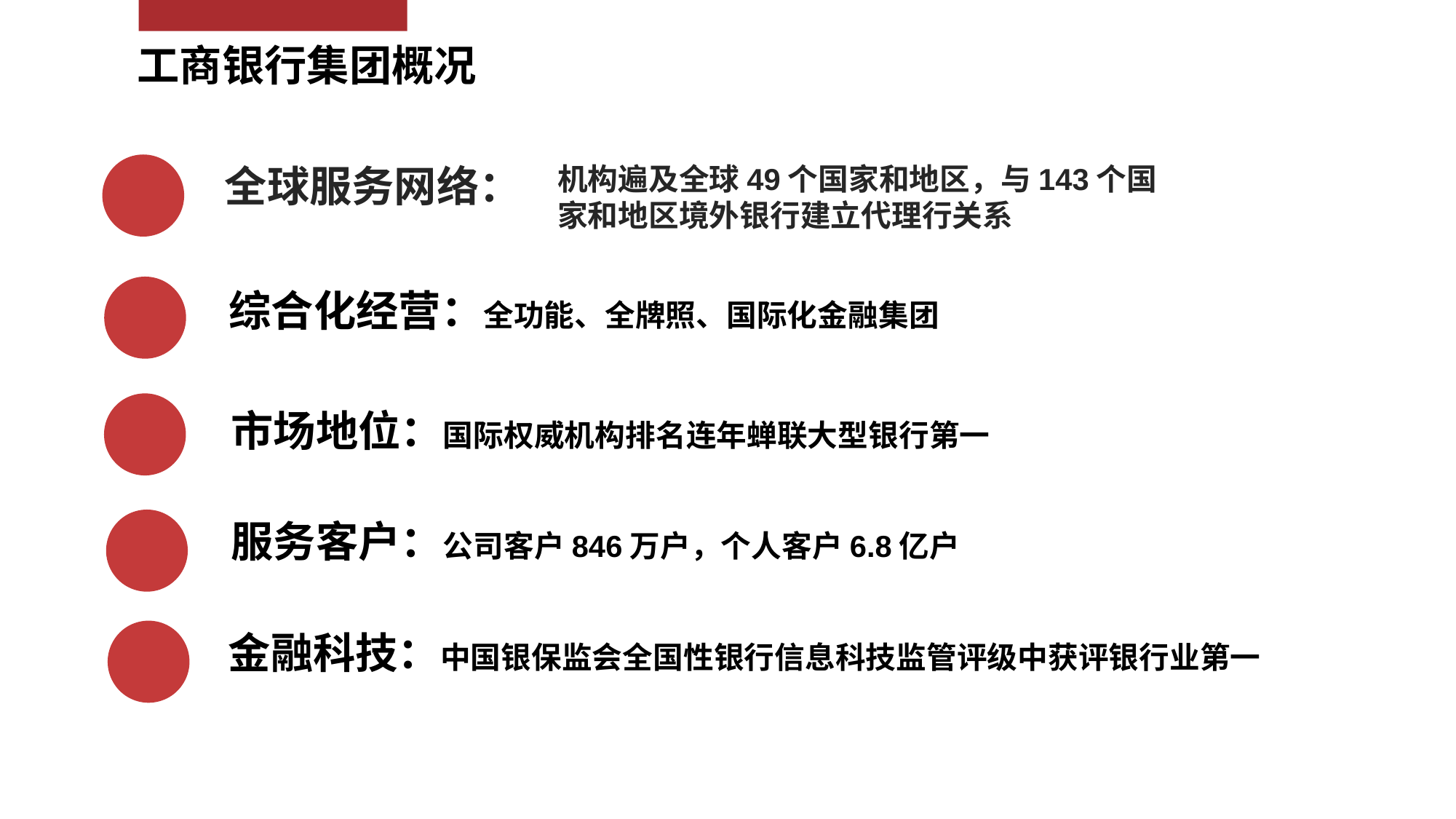

工商银行集团概况

全球服务网络：
机构遍及全球49个国家和地区，与143个国家和地区境外银行建立代理行关系

综合化经营：全功能、全牌照、国际化金融集团

市场地位：国际权威机构排名连年蝉联大型银行第一

服务客户：公司客户846万户，个人客户6.8亿户

金融科技：中国银保监会全国性银行信息科技监管评级中获评银行业第一